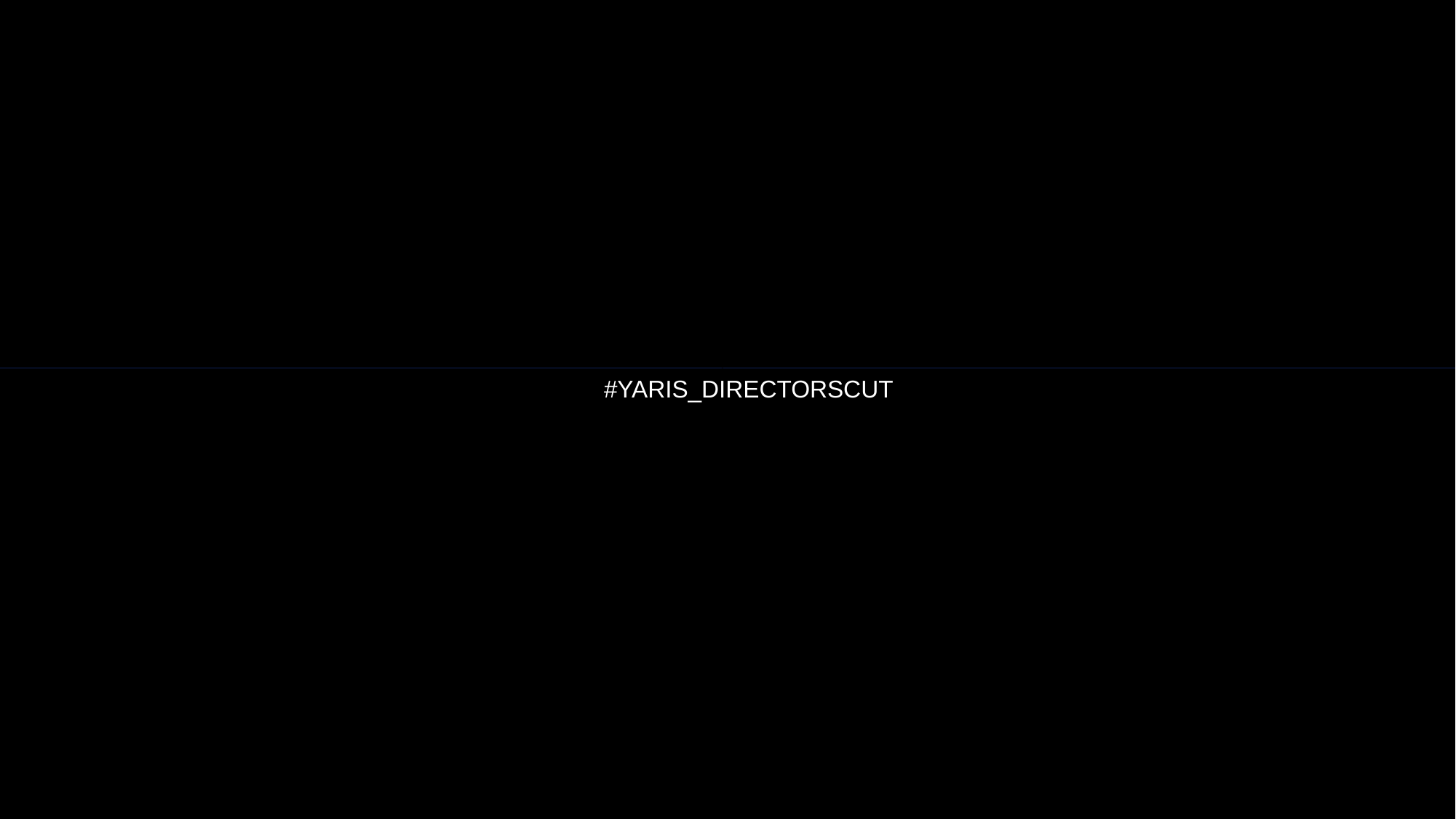

ここに映像を挿入
ここに映像を挿入
ここに映像を挿入

codename
#YARIS
#YARIS CROSS
#GR YARIS

#YARIS_DIRECTORSCUT